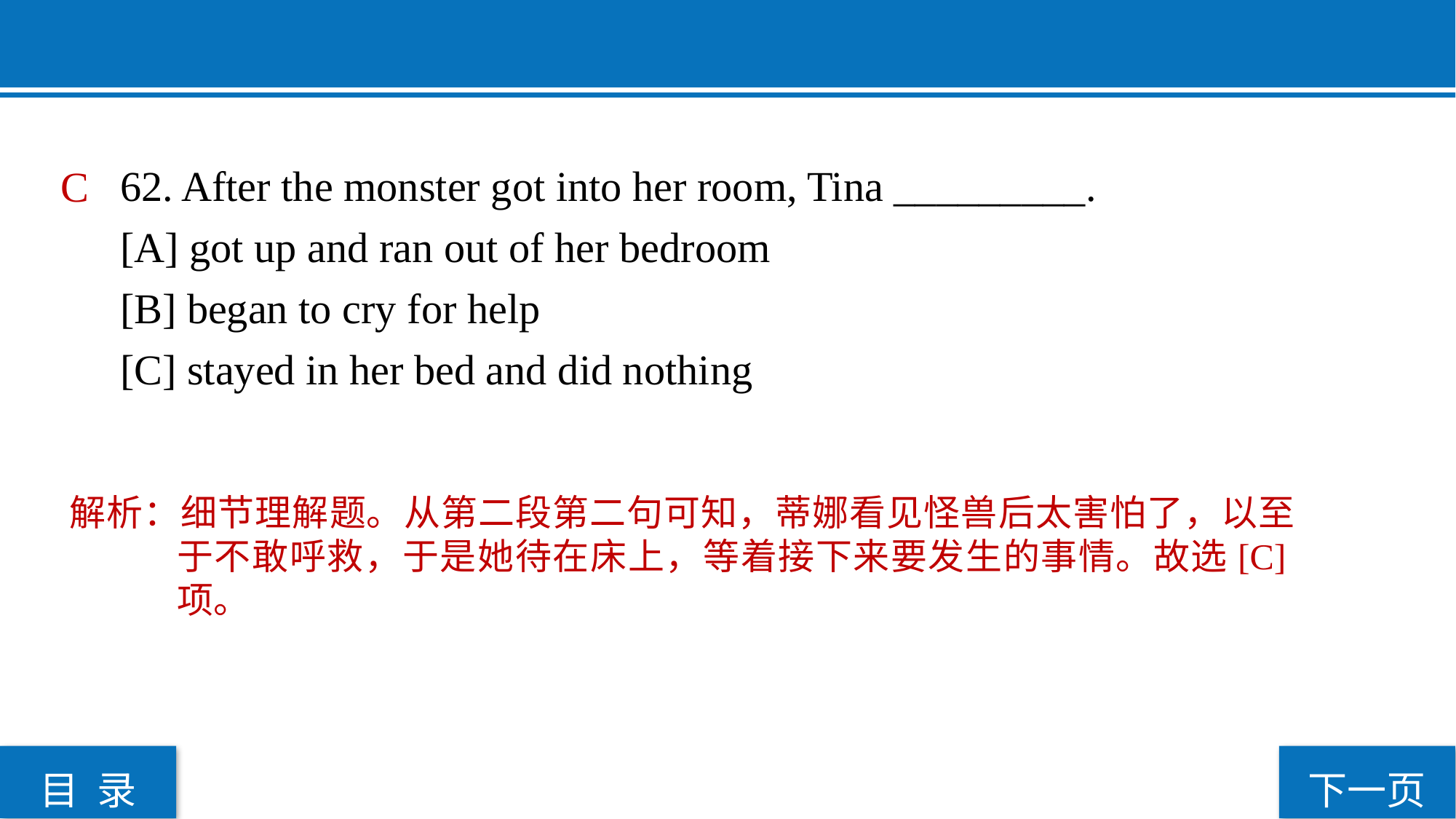

62. After the monster got into her room, Tina _________.
[A] got up and ran out of her bedroom
[B] began to cry for help
[C] stayed in her bed and did nothing
C
解析：细节理解题。从第二段第二句可知，蒂娜看见怪兽后太害怕了，以至于不敢呼救，于是她待在床上，等着接下来要发生的事情。故选[C]项。